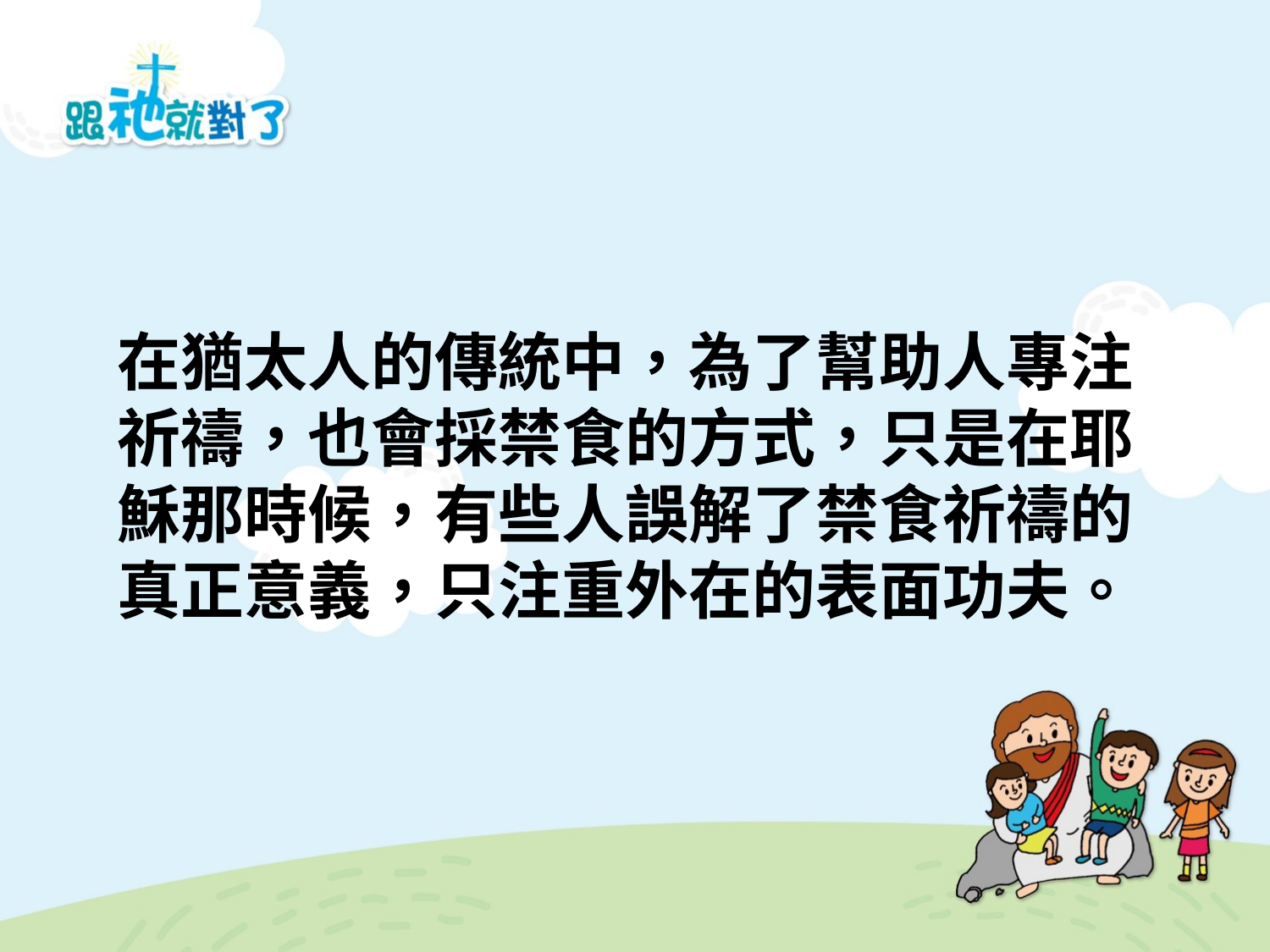

在猶太人的傳統中，為了幫助人專注祈禱，也會採禁食的方式，只是在耶穌那時候，有些人誤解了禁食祈禱的真正意義，只注重外在的表面功夫。